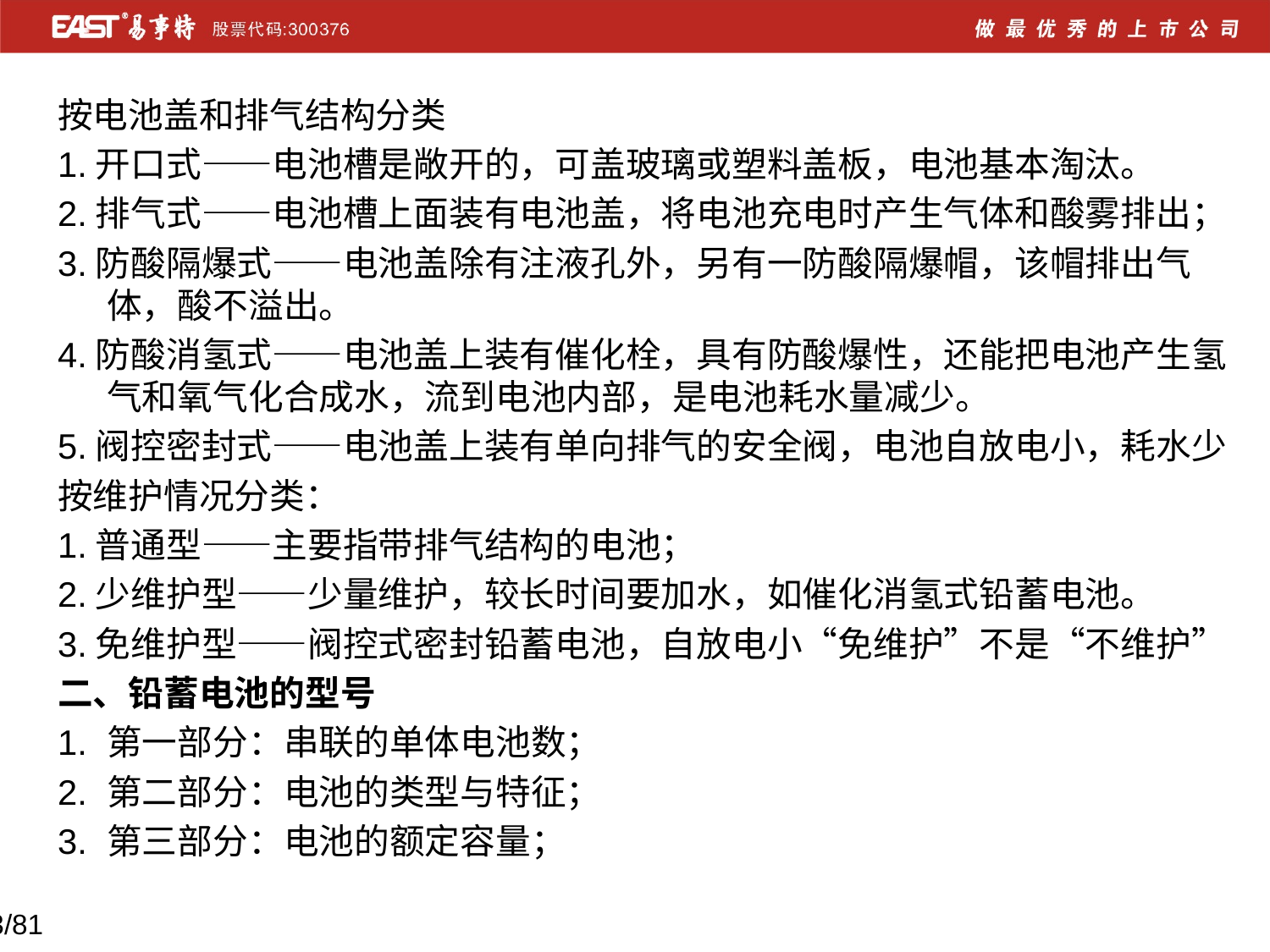

按电池盖和排气结构分类
1.开口式——电池槽是敞开的，可盖玻璃或塑料盖板，电池基本淘汰。
2.排气式——电池槽上面装有电池盖，将电池充电时产生气体和酸雾排出；
3.防酸隔爆式——电池盖除有注液孔外，另有一防酸隔爆帽，该帽排出气体，酸不溢出。
4.防酸消氢式——电池盖上装有催化栓，具有防酸爆性，还能把电池产生氢气和氧气化合成水，流到电池内部，是电池耗水量减少。
5.阀控密封式——电池盖上装有单向排气的安全阀，电池自放电小，耗水少
按维护情况分类：
1.普通型——主要指带排气结构的电池；
2.少维护型——少量维护，较长时间要加水，如催化消氢式铅蓄电池。
3.免维护型——阀控式密封铅蓄电池，自放电小“免维护”不是“不维护”
二、铅蓄电池的型号
第一部分：串联的单体电池数；
第二部分：电池的类型与特征；
第三部分：电池的额定容量；